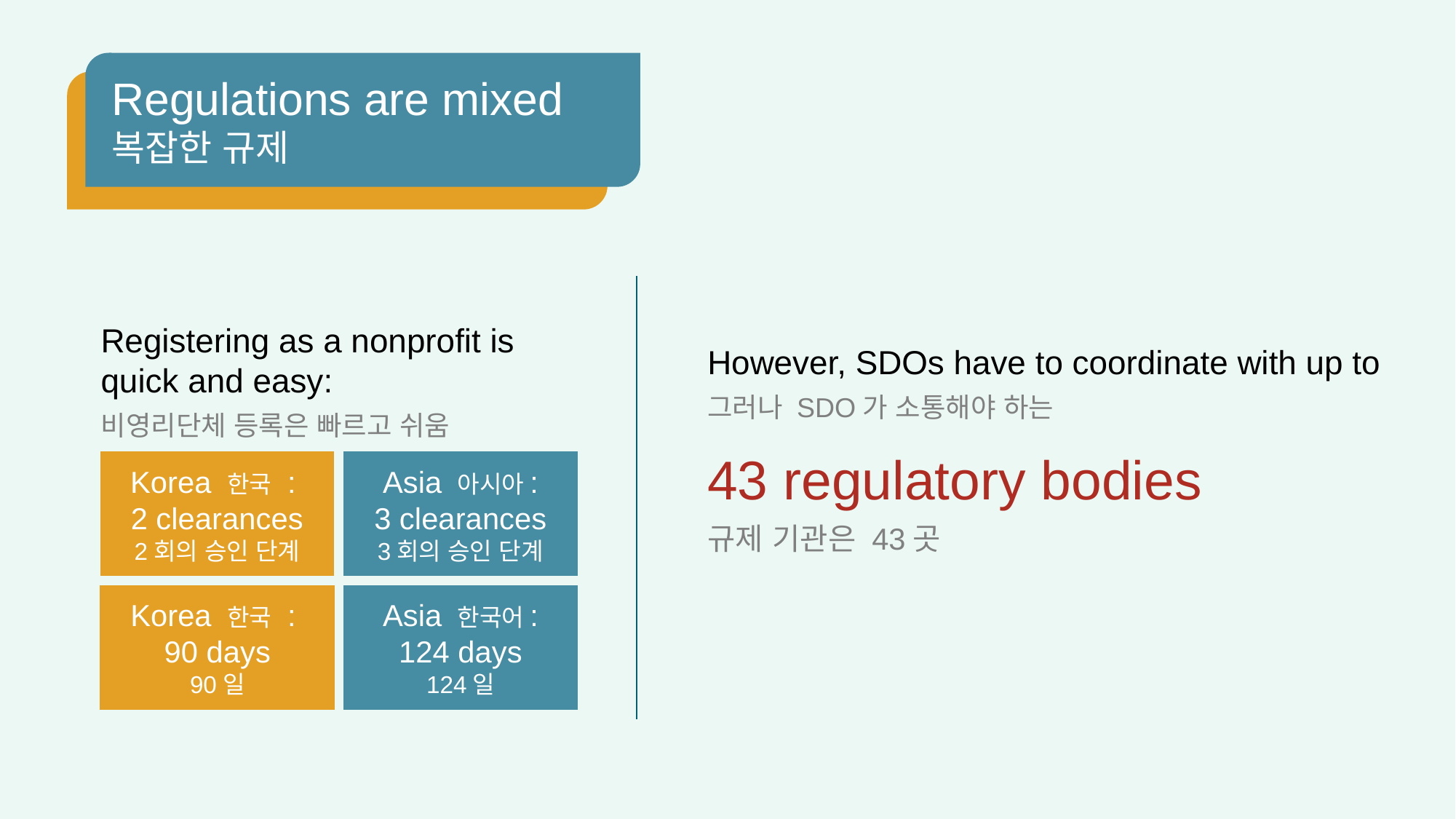

Regulations are mixed
복잡한 규제

Registering as a nonprofit is quick and easy:
비영리단체 등록은 빠르고 쉬움
Korea 한국 :
2 clearances
2회의 승인 단계
Asia 아시아:
3 clearances
3회의 승인 단계
Asia 한국어:
124 days
124일
Korea 한국 :
90 days
90일
However, SDOs have to coordinate with up to
그러나 SDO가 소통해야 하는
43 regulatory bodies
규제 기관은 43곳